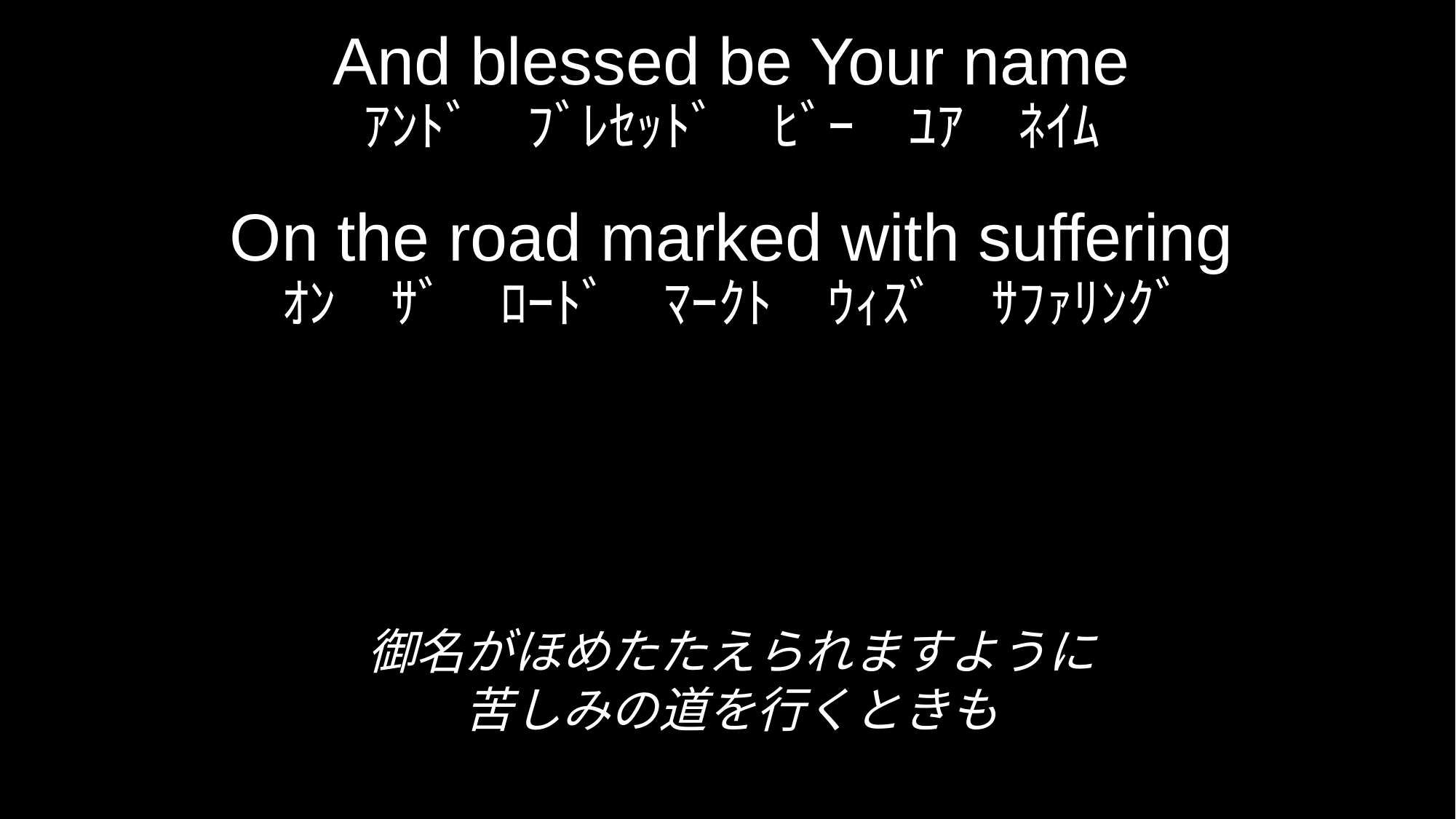

And blessed be Your name
ｱﾝﾄﾞ　ﾌﾞﾚｾｯﾄﾞ　ﾋﾞｰ　ﾕｱ　ﾈｲﾑ

On the road marked with suffering
ｵﾝ　ｻﾞ　ﾛｰﾄﾞ　ﾏｰｸﾄ　ｳｨｽﾞ　ｻﾌｧﾘﾝｸﾞ
御名がほめたたえられますように
苦しみの道を行くときも